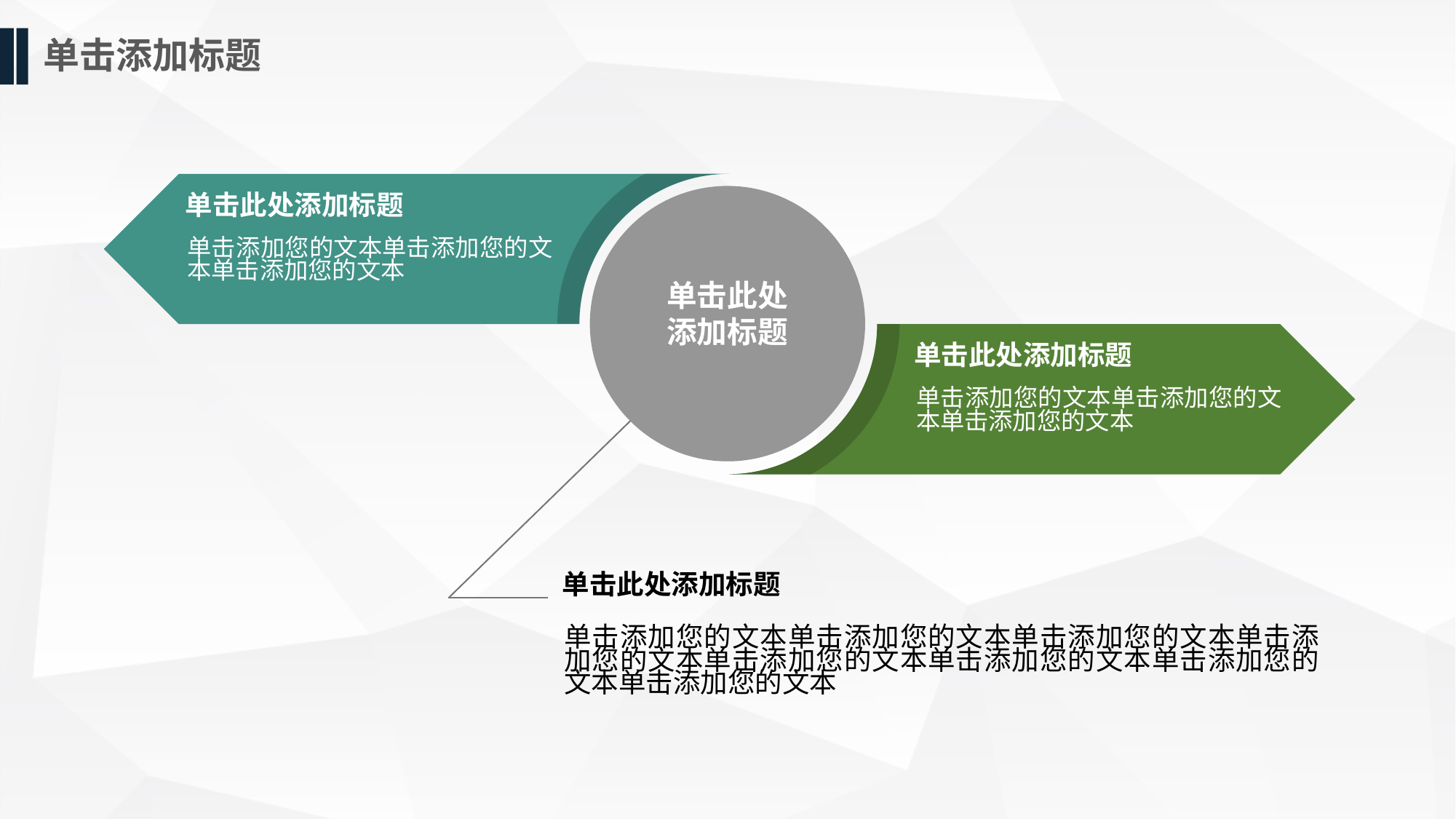

单击添加标题

单击此处添加标题
单击添加您的文本单击添加您的文本单击添加您的文本

单击此处
添加标题

单击此处添加标题
单击添加您的文本单击添加您的文本单击添加您的文本
单击此处添加标题
单击添加您的文本单击添加您的文本单击添加您的文本单击添加您的文本单击添加您的文本单击添加您的文本单击添加您的文本单击添加您的文本